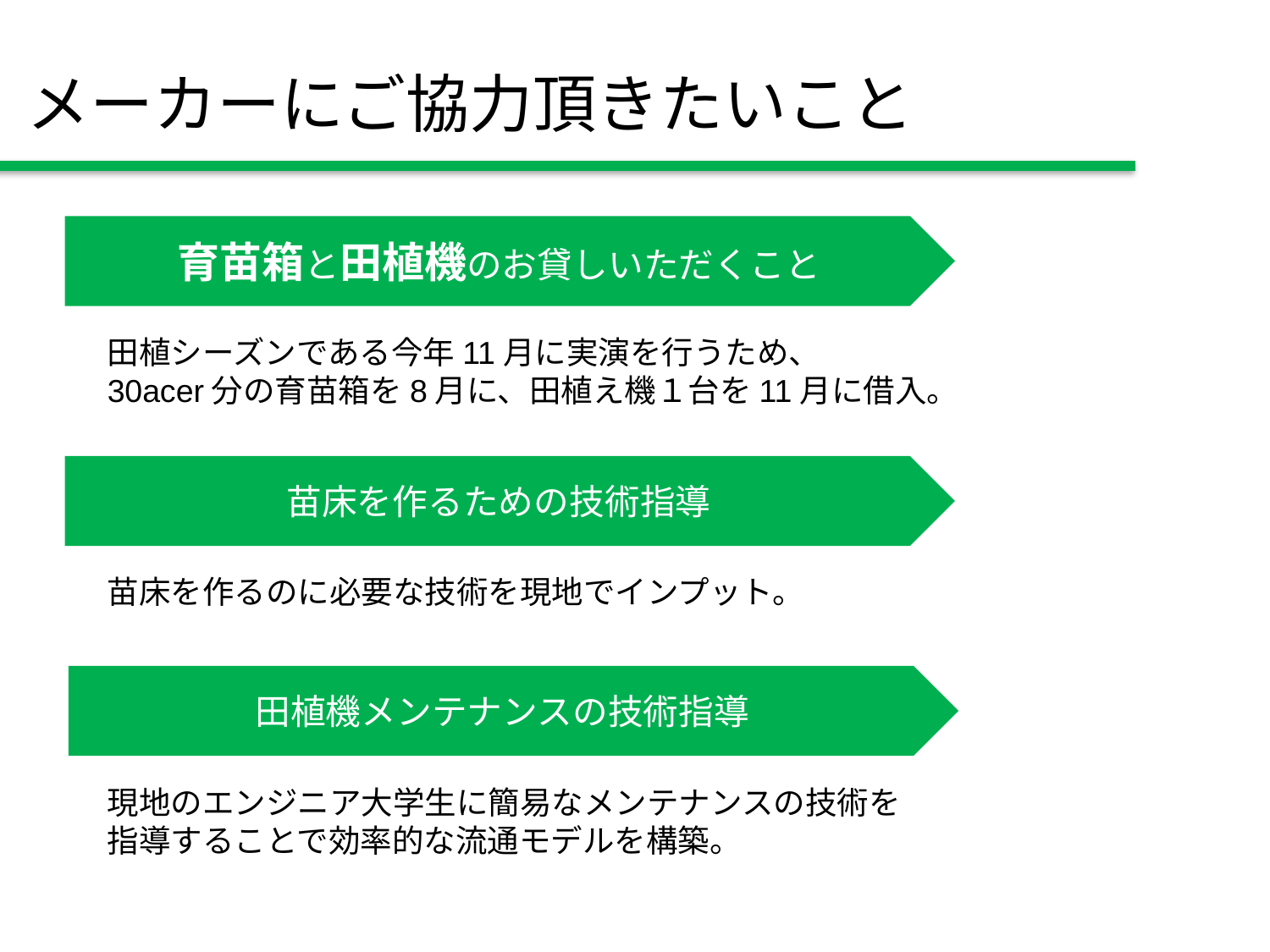

# メーカーにご協力頂きたいこと
育苗箱と田植機のお貸しいただくこと
田植シーズンである今年11月に実演を行うため、
30acer分の育苗箱を8月に、田植え機１台を11月に借入。
苗床を作るための技術指導
苗床を作るのに必要な技術を現地でインプット。
田植機メンテナンスの技術指導
現地のエンジニア大学生に簡易なメンテナンスの技術を指導することで効率的な流通モデルを構築。